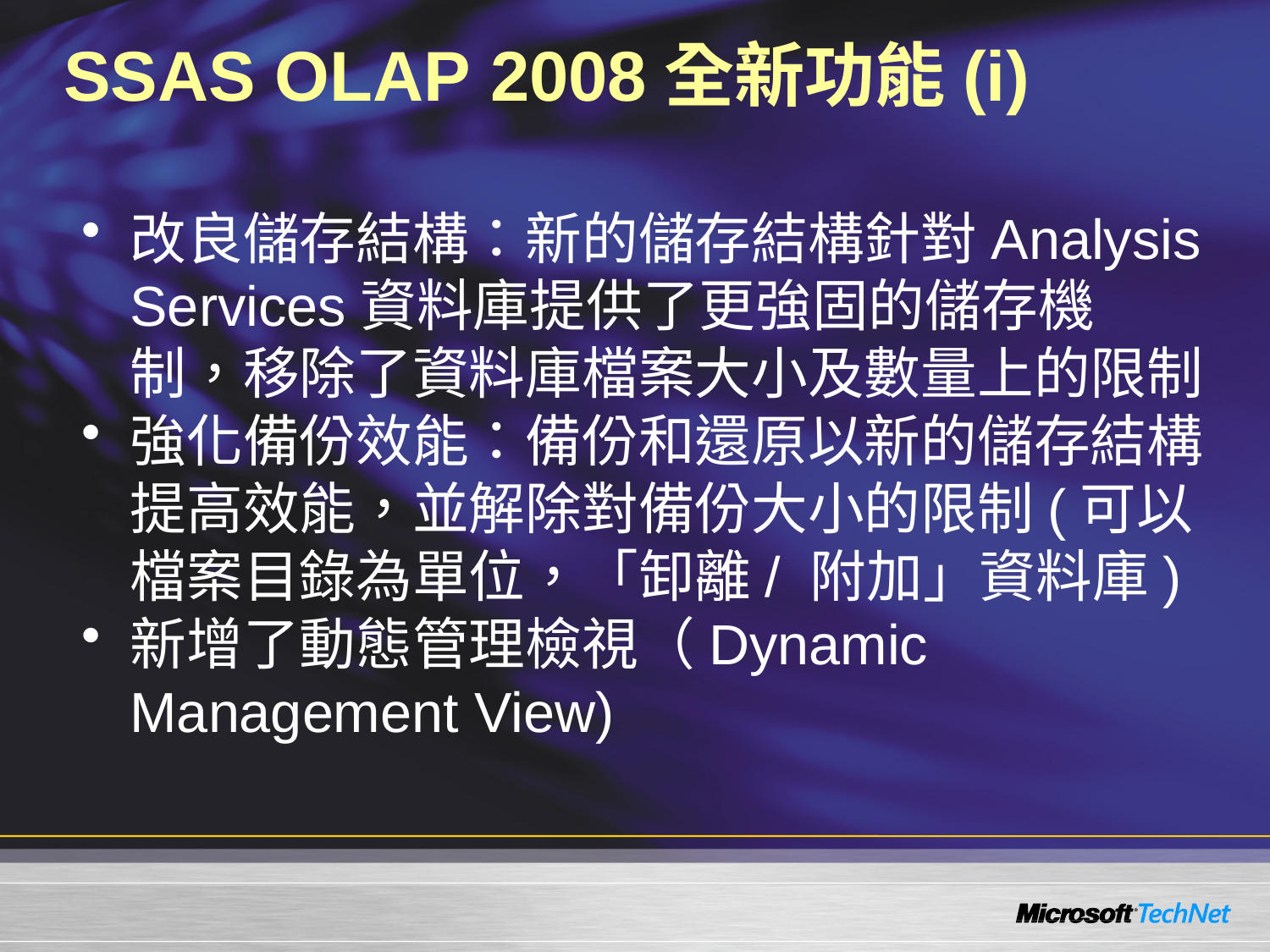

# SSAS OLAP 2008全新功能(i)
改良儲存結構：新的儲存結構針對Analysis Services資料庫提供了更強固的儲存機制，移除了資料庫檔案大小及數量上的限制
強化備份效能：備份和還原以新的儲存結構提高效能，並解除對備份大小的限制(可以檔案目錄為單位，「卸離/ 附加」資料庫)
新增了動態管理檢視（Dynamic Management View)